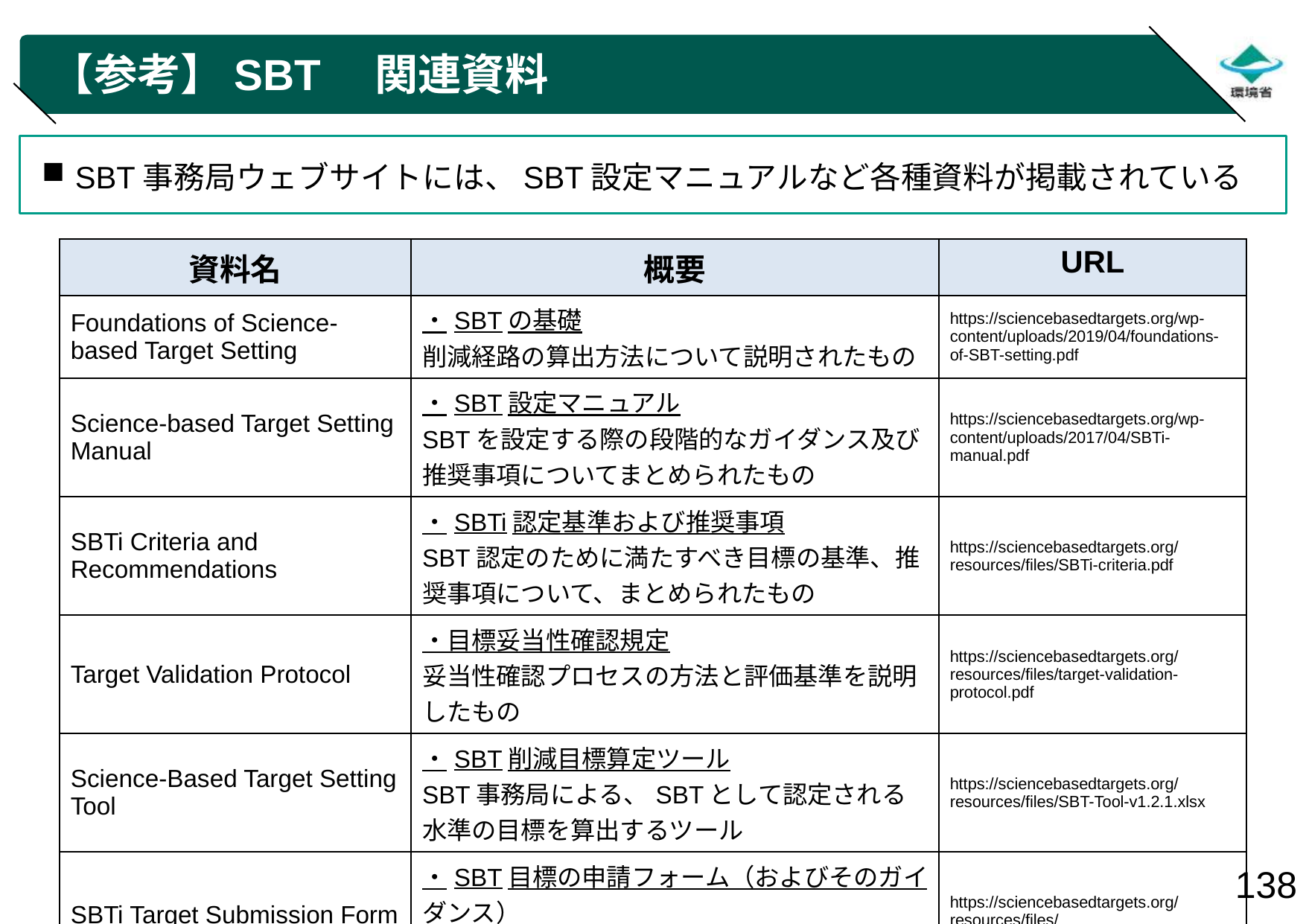

# 【参考】SBT　関連資料
SBT事務局ウェブサイトには、SBT設定マニュアルなど各種資料が掲載されている
| 資料名 | 概要 | URL |
| --- | --- | --- |
| Foundations of Science-based Target Setting | ・SBTの基礎 削減経路の算出方法について説明されたもの | https://sciencebasedtargets.org/wp-content/uploads/2019/04/foundations-of-SBT-setting.pdf |
| Science-based Target Setting Manual | ・SBT設定マニュアル SBTを設定する際の段階的なガイダンス及び推奨事項についてまとめられたもの | https://sciencebasedtargets.org/wp-content/uploads/2017/04/SBTi-manual.pdf |
| SBTi Criteria and Recommendations | ・SBTi認定基準および推奨事項 SBT認定のために満たすべき目標の基準、推奨事項について、まとめられたもの | https://sciencebasedtargets.org/resources/files/SBTi-criteria.pdf |
| Target Validation Protocol | ・目標妥当性確認規定 妥当性確認プロセスの方法と評価基準を説明したもの | https://sciencebasedtargets.org/resources/files/target-validation-protocol.pdf |
| Science-Based Target Setting Tool | ・SBT削減目標算定ツール SBT事務局による、SBTとして認定される水準の目標を算出するツール | https://sciencebasedtargets.org/resources/files/SBT-Tool-v1.2.1.xlsx |
| SBTi Target Submission Form and Guidance | ・SBT目標の申請フォーム（およびそのガイダンス） SBT事務局に目標を申請する際に記入、提出するフォーム | https://sciencebasedtargets.org/resources/files/target\_submission\_form\_july\_2021-Final.docx |